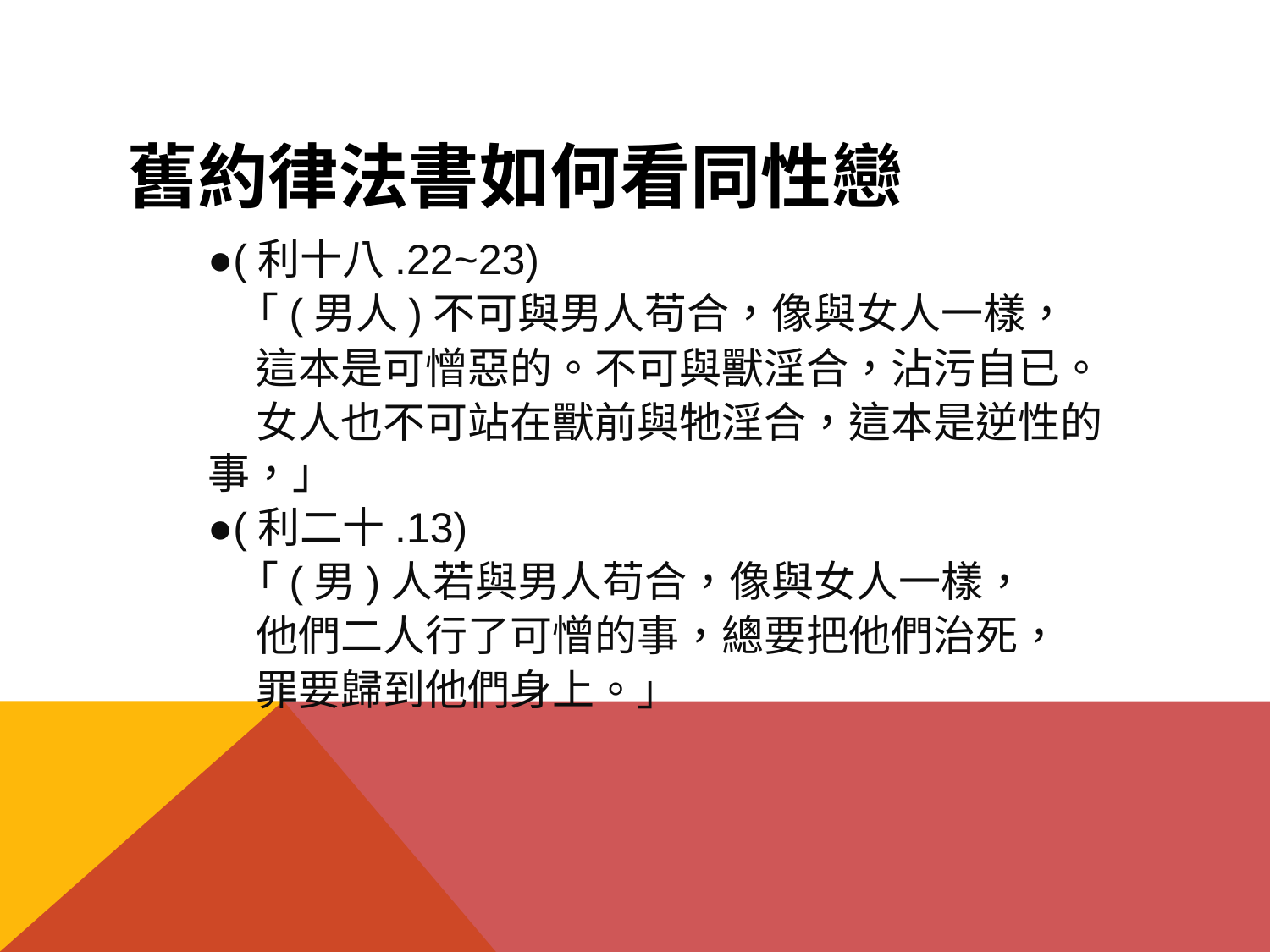

# 舊約律法書如何看同性戀
●(利十八.22~23)
  「(男人)不可與男人苟合，像與女人一樣，
    這本是可憎惡的。不可與獸淫合，沾污自已。
    女人也不可站在獸前與牠淫合，這本是逆性的事，」
●(利二十.13)
  「(男)人若與男人苟合，像與女人一樣，
    他們二人行了可憎的事，總要把他們治死，
    罪要歸到他們身上。」